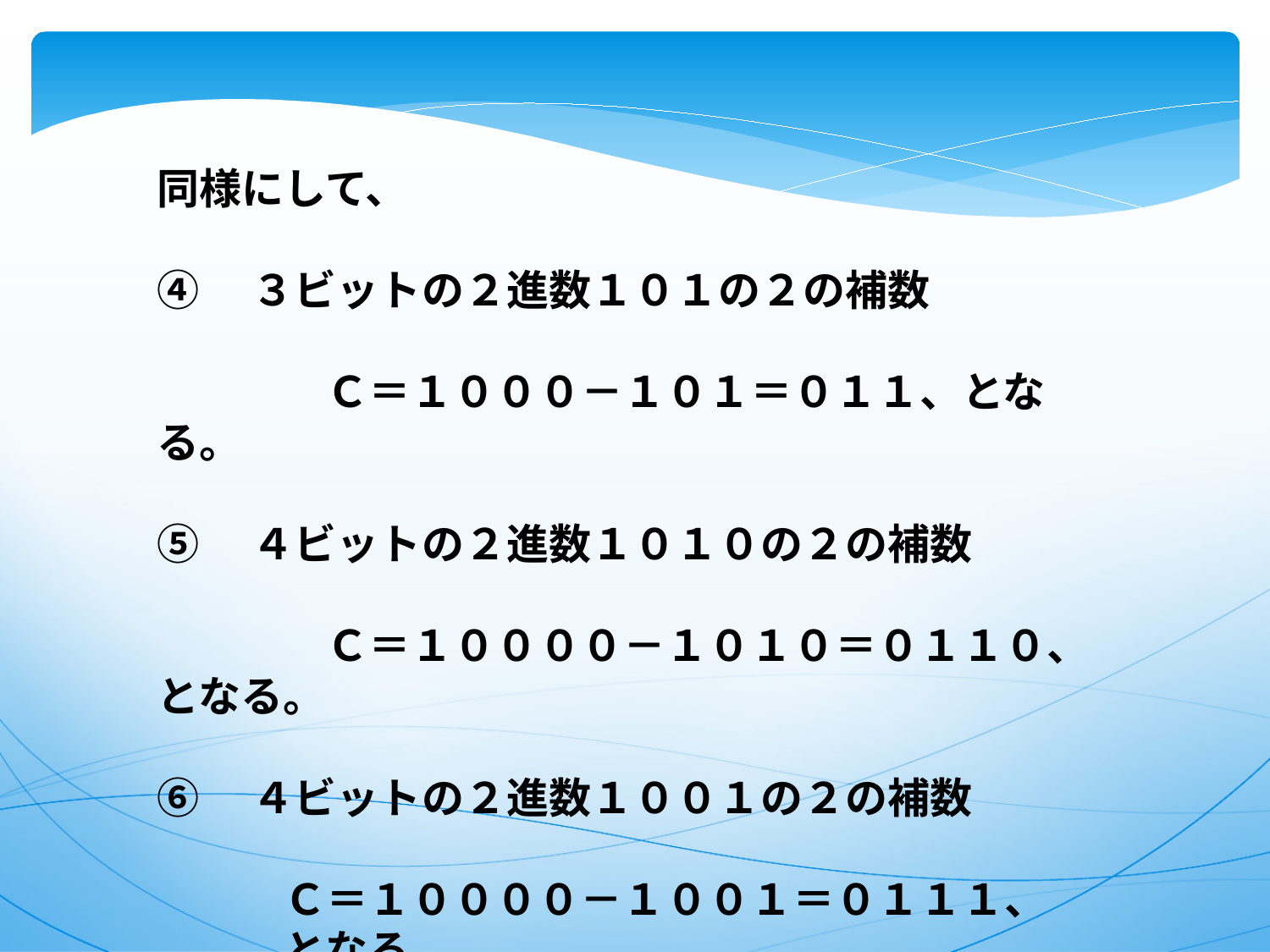

同様にして、

④　３ビットの２進数１０１の２の補数

　　　　Ｃ＝１０００－１０１＝０１１、となる。

⑤　４ビットの２進数１０１０の２の補数

　　　　Ｃ＝１００００－１０１０＝０１１０、となる。

⑥　４ビットの２進数１００１の２の補数

Ｃ＝１００００－１００１＝０１１１、となる。